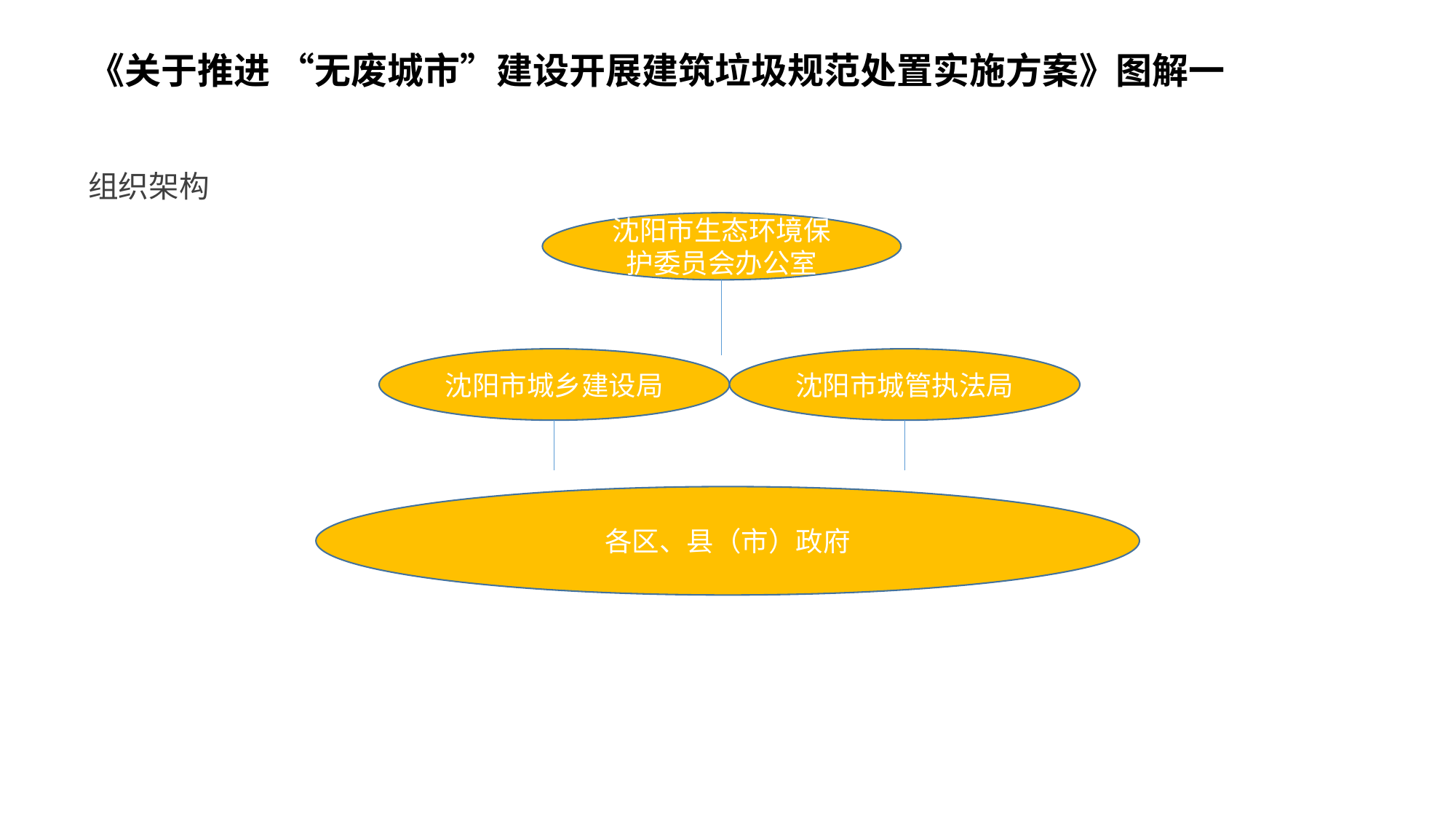

# 《关于推进 “无废城市”建设开展建筑垃圾规范处置实施方案》图解一

组织架构

沈阳市生态环境保护委员会办公室
沈阳市城乡建设局
沈阳市城管执法局
各区、县（市）政府